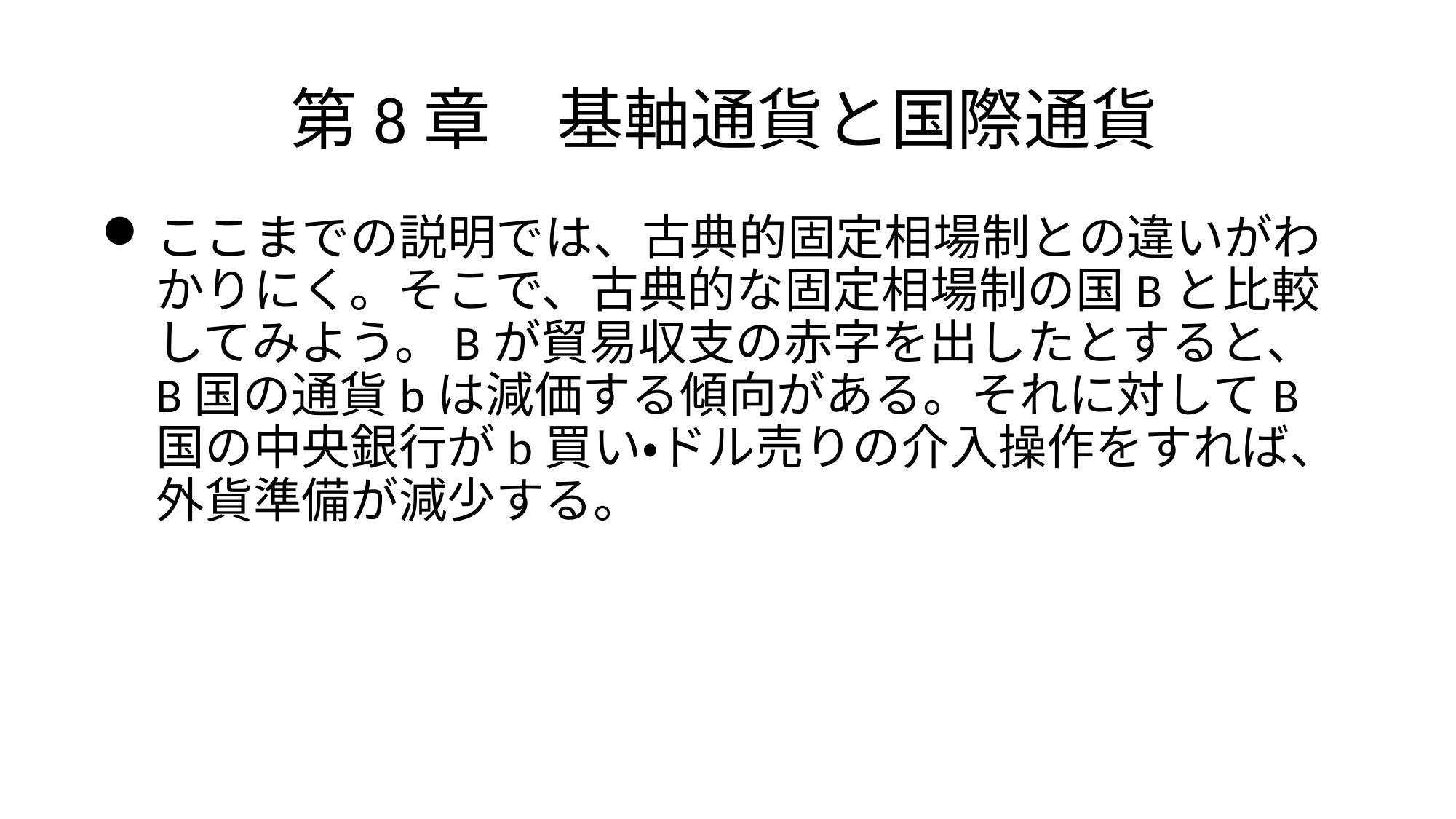

# 第8章　基軸通貨と国際通貨
ここまでの説明では、古典的固定相場制との違いがわかりにく。そこで、古典的な固定相場制の国Bと比較してみよう。Bが貿易収支の赤字を出したとすると、B国の通貨bは減価する傾向がある。それに対してB国の中央銀行がb買い・ドル売りの介入操作をすれば、外貨準備が減少する。